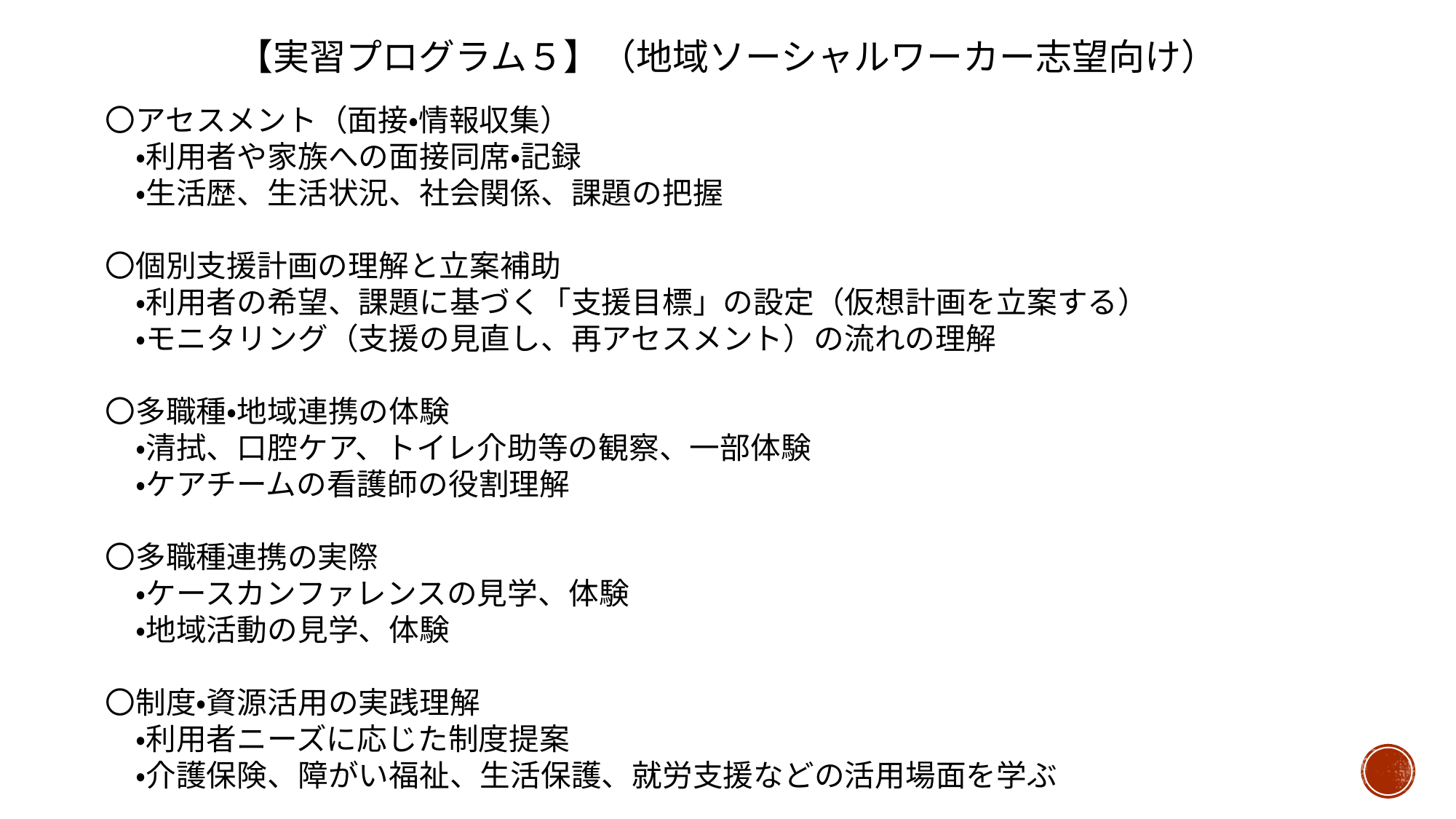

【実習プログラム５】（地域ソーシャルワーカー志望向け）
〇アセスメント（面接・情報収集）
　・利用者や家族への面接同席・記録
　・生活歴、生活状況、社会関係、課題の把握

〇個別支援計画の理解と立案補助
　・利用者の希望、課題に基づく「支援目標」の設定（仮想計画を立案する）
　・モニタリング（支援の見直し、再アセスメント）の流れの理解

〇多職種・地域連携の体験
　・清拭、口腔ケア、トイレ介助等の観察、一部体験
　・ケアチームの看護師の役割理解

〇多職種連携の実際
　・ケースカンファレンスの見学、体験
　・地域活動の見学、体験

〇制度・資源活用の実践理解
　・利用者ニーズに応じた制度提案
　・介護保険、障がい福祉、生活保護、就労支援などの活用場面を学ぶ